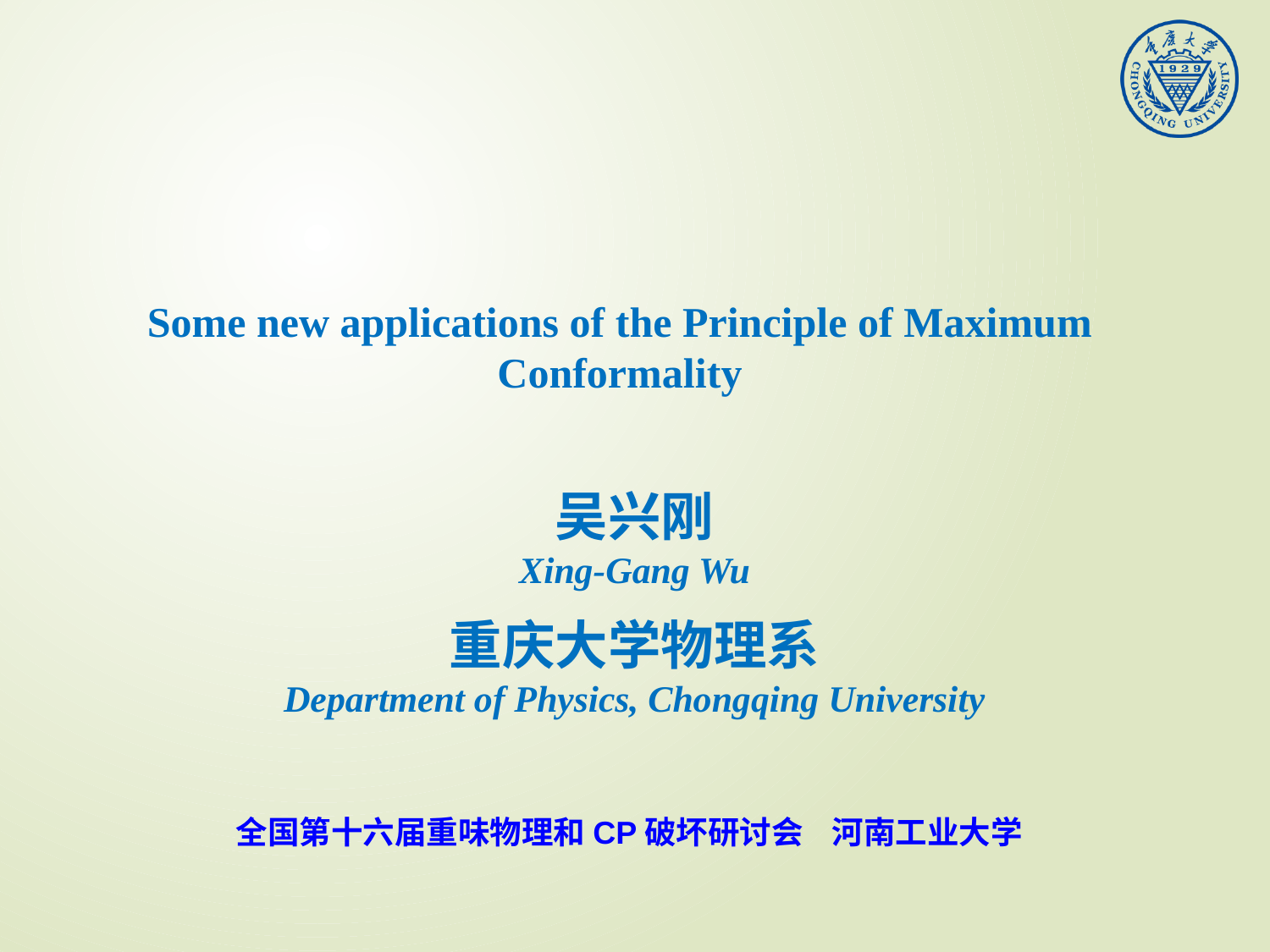

Some new applications of the Principle of Maximum Conformality
吴兴刚
Xing-Gang Wu
重庆大学物理系
Department of Physics, Chongqing University
全国第十六届重味物理和CP破坏研讨会    河南工业大学